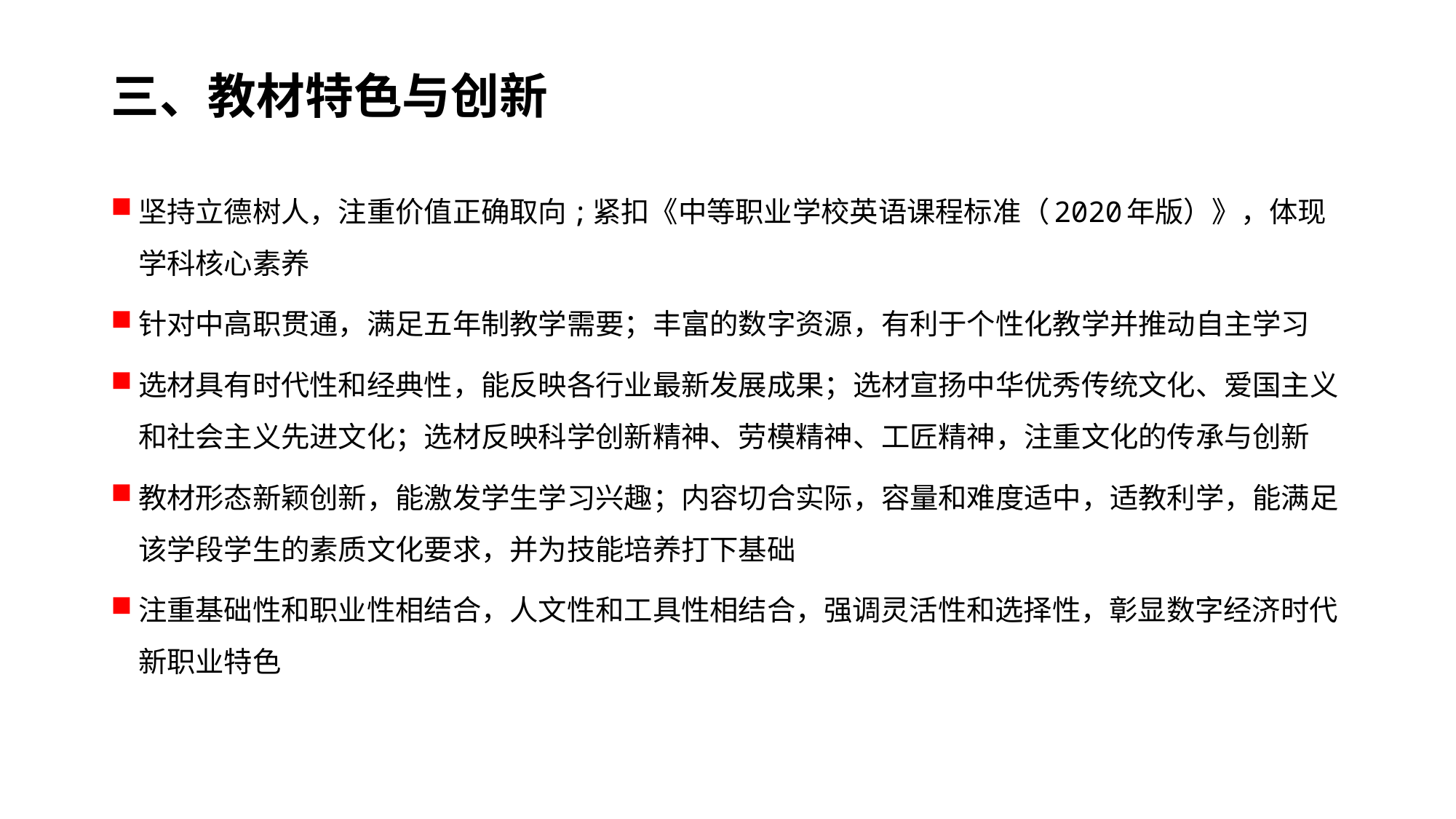

# 三、教材特色与创新
坚持立德树人，注重价值正确取向;紧扣《中等职业学校英语课程标准（2020年版）》，体现学科核心素养
针对中高职贯通，满足五年制教学需要；丰富的数字资源，有利于个性化教学并推动自主学习
选材具有时代性和经典性，能反映各行业最新发展成果；选材宣扬中华优秀传统文化、爱国主义和社会主义先进文化；选材反映科学创新精神、劳模精神、工匠精神，注重文化的传承与创新
教材形态新颖创新，能激发学生学习兴趣；内容切合实际，容量和难度适中，适教利学，能满足该学段学生的素质文化要求，并为技能培养打下基础
注重基础性和职业性相结合，人文性和工具性相结合，强调灵活性和选择性，彰显数字经济时代新职业特色